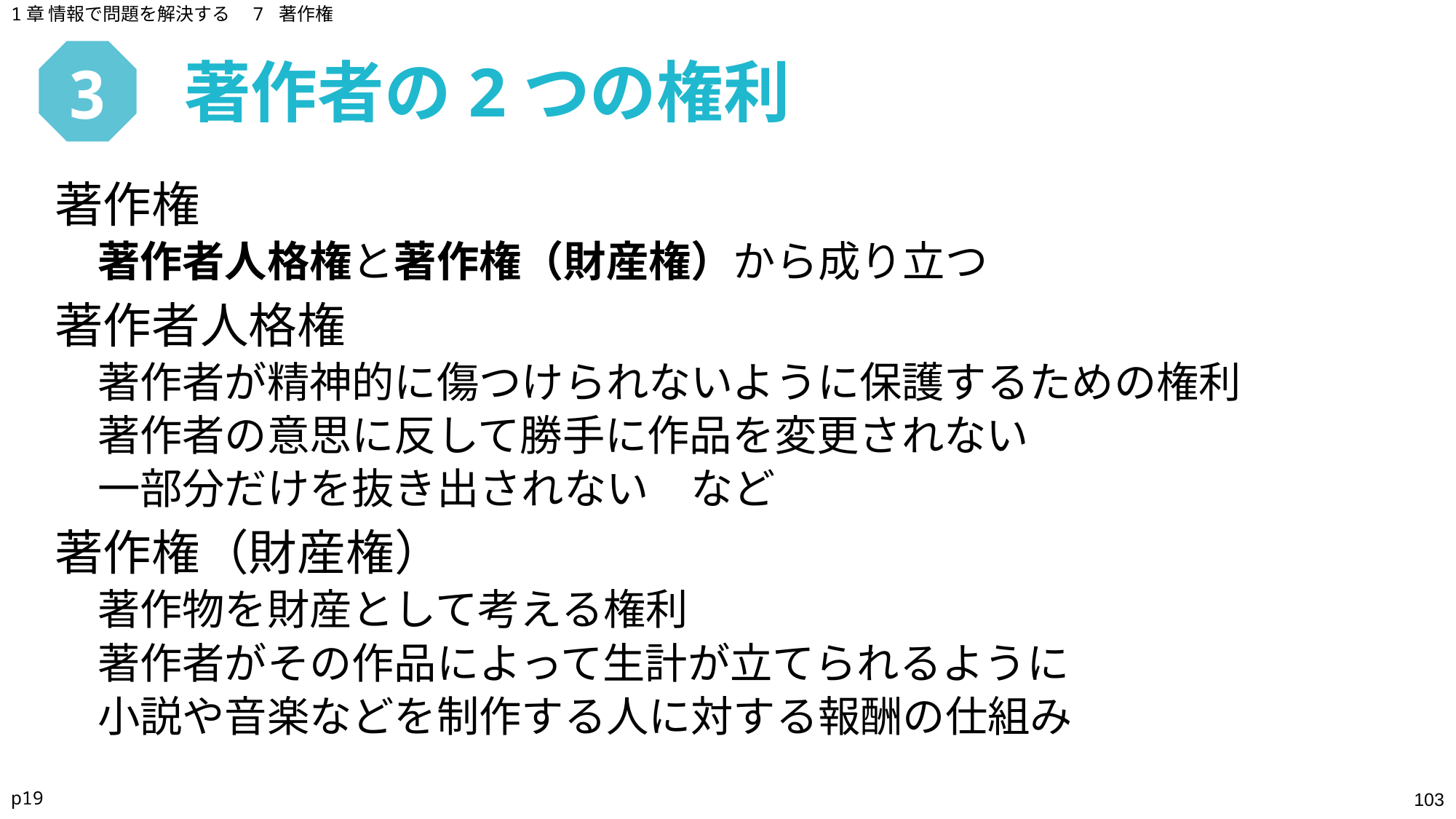

1章 情報で問題を解決する　7 著作権

著作者の2つの権利
# 3
著作権
著作者人格権と著作権（財産権）から成り立つ
著作者人格権
著作者が精神的に傷つけられないように保護するための権利
著作者の意思に反して勝手に作品を変更されない
一部分だけを抜き出されない　など
著作権（財産権）
著作物を財産として考える権利
著作者がその作品によって生計が立てられるように
小説や音楽などを制作する人に対する報酬の仕組み
p19
103